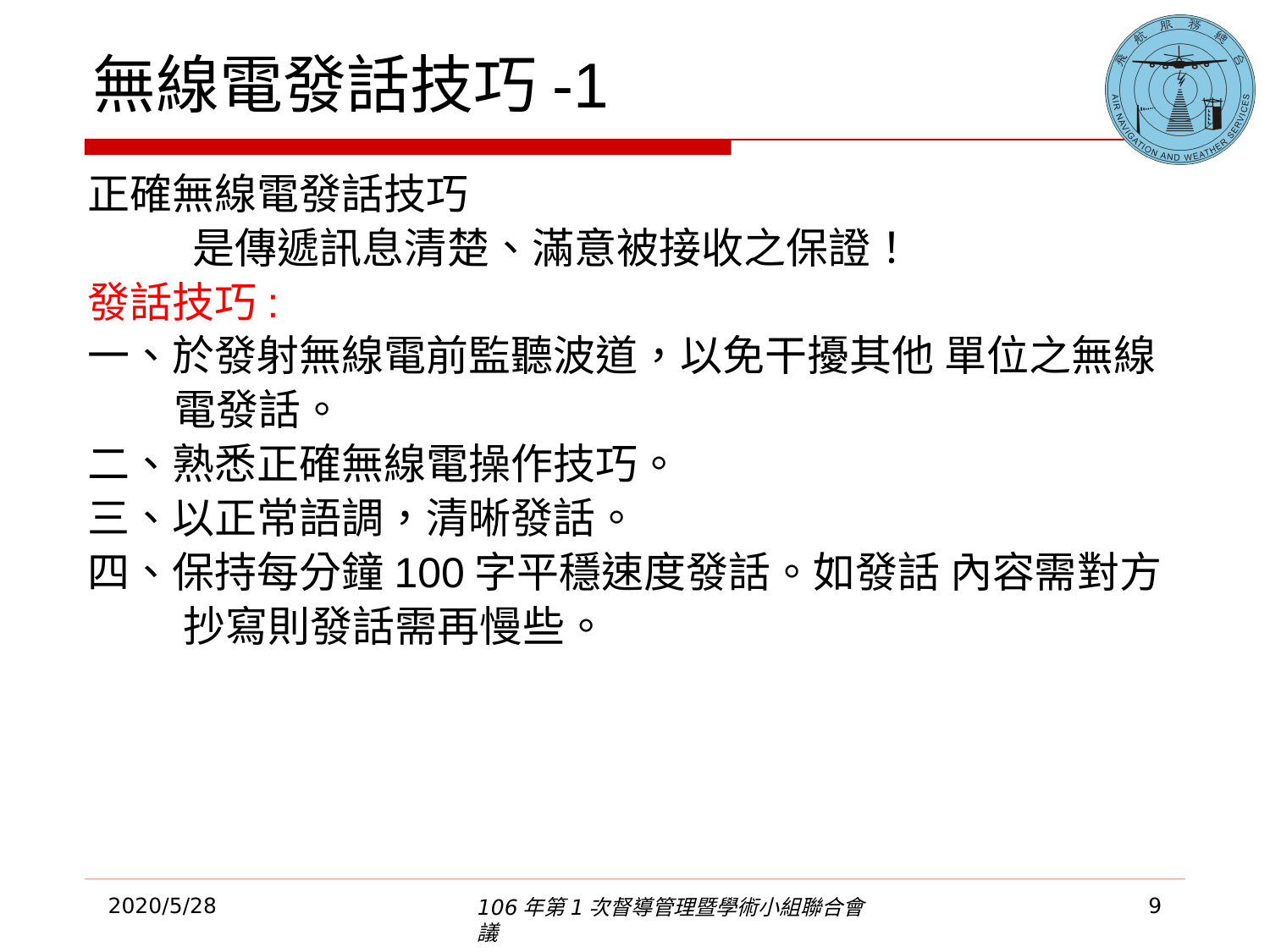

# 無線電發話技巧-1
正確無線電發話技巧
          是傳遞訊息清楚、滿意被接收之保證！
發話技巧:
一、於發射無線電前監聽波道，以免干擾其他 單位之無線
        電發話。
二、熟悉正確無線電操作技巧。
三、以正常語調，清晰發話。
四、保持每分鐘100字平穩速度發話。如發話 內容需對方
         抄寫則發話需再慢些。

2020/5/28
9